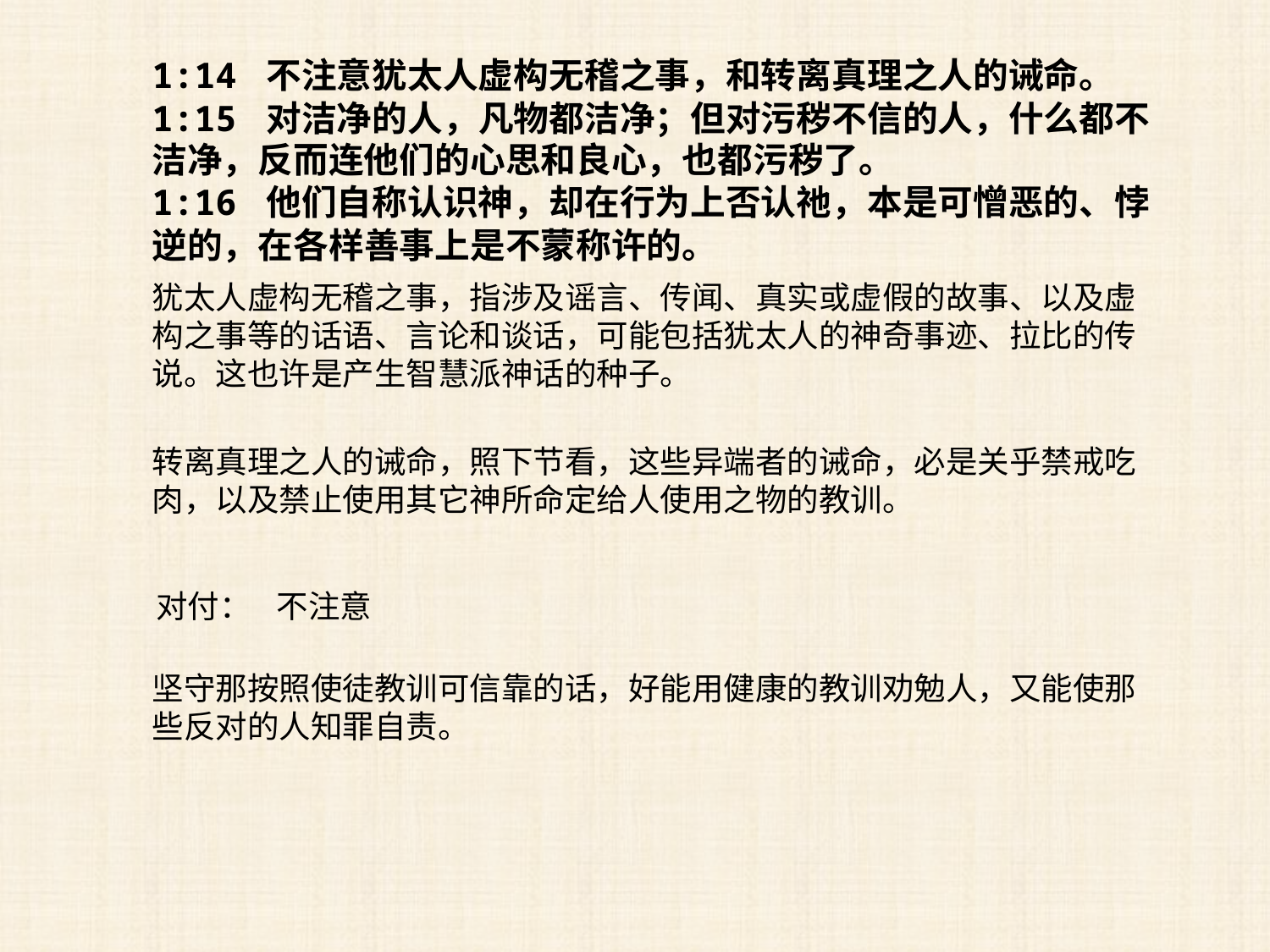

1:14 不注意犹太人虚构无稽之事，和转离真理之人的诫命。
1:15 对洁净的人，凡物都洁净；但对污秽不信的人，什么都不洁净，反而连他们的心思和良心，也都污秽了。
1:16 他们自称认识神，却在行为上否认祂，本是可憎恶的、悖逆的，在各样善事上是不蒙称许的。
犹太人虚构无稽之事，指涉及谣言、传闻、真实或虚假的故事、以及虚构之事等的话语、言论和谈话，可能包括犹太人的神奇事迹、拉比的传说。这也许是产生智慧派神话的种子。
转离真理之人的诫命，照下节看，这些异端者的诫命，必是关乎禁戒吃肉，以及禁止使用其它神所命定给人使用之物的教训。
对付：
不注意
坚守那按照使徒教训可信靠的话，好能用健康的教训劝勉人，又能使那些反对的人知罪自责。